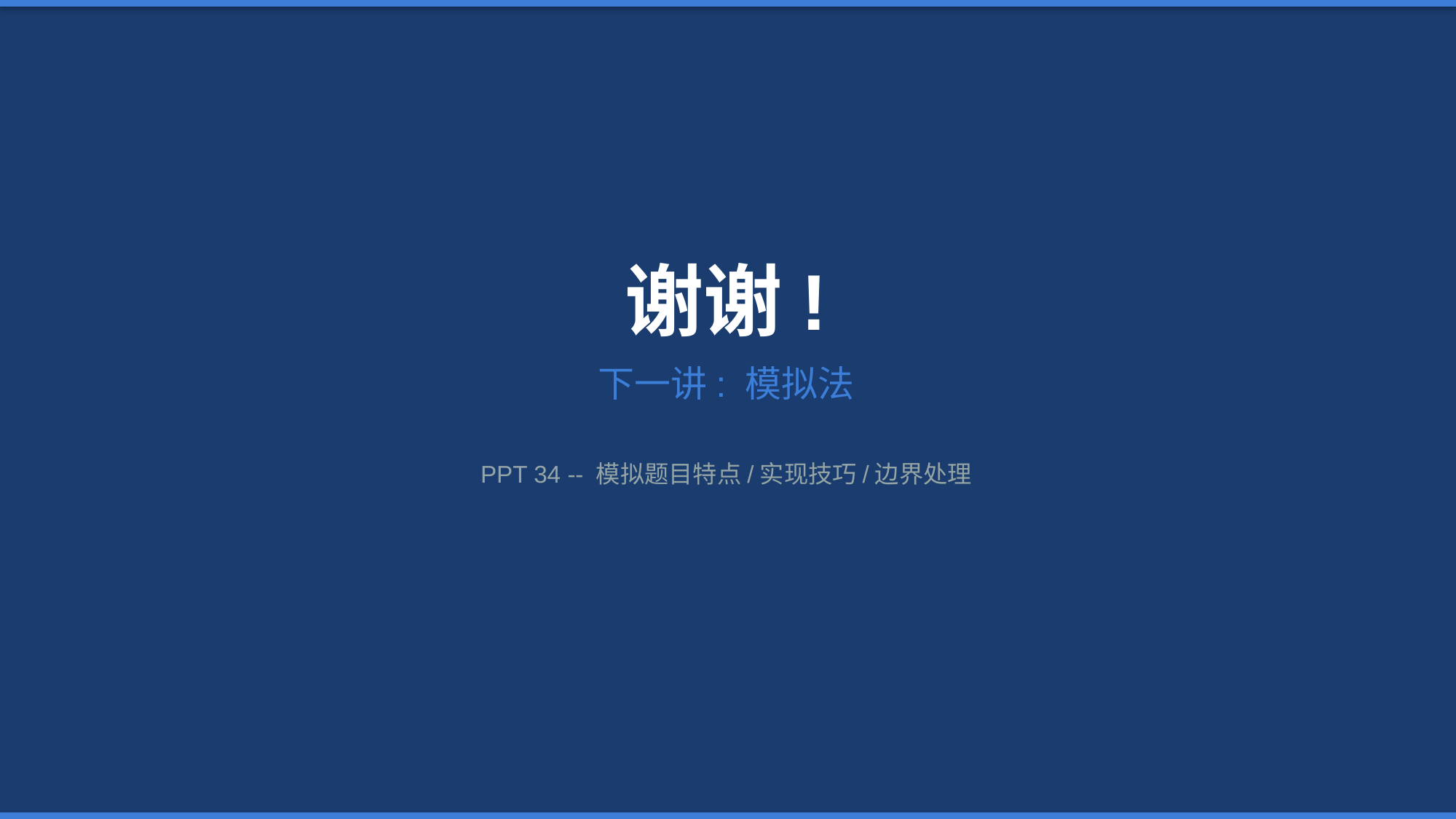

谢谢!
下一讲: 模拟法
PPT 34 -- 模拟题目特点/实现技巧/边界处理